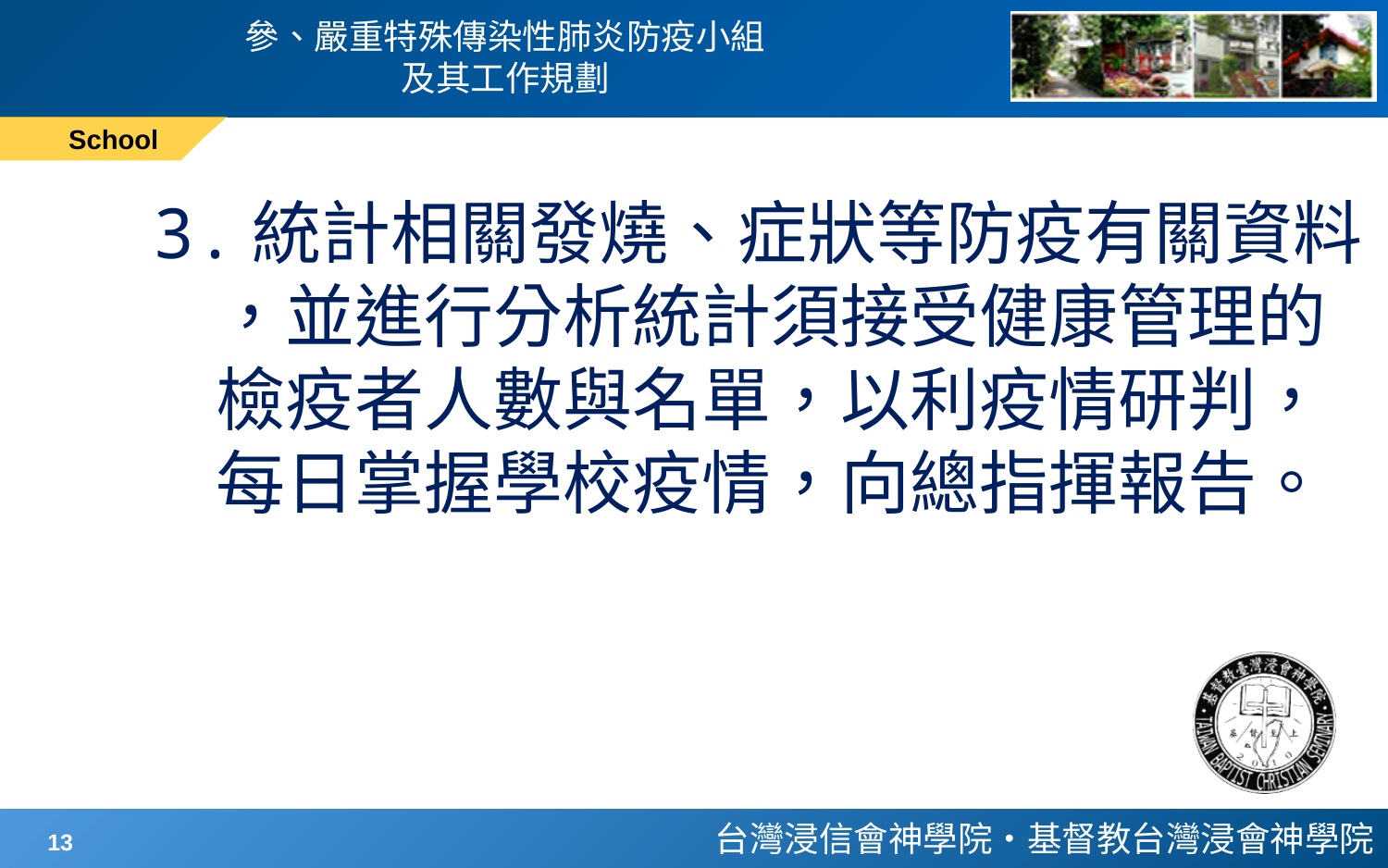

# 參、嚴重特殊傳染性肺炎防疫小組 及其工作規劃
School
3.統計相關發燒、症狀等防疫有關資料
   ，並進行分析統計須接受健康管理的
   檢疫者人數與名單，以利疫情研判，
   每日掌握學校疫情，向總指揮報告。